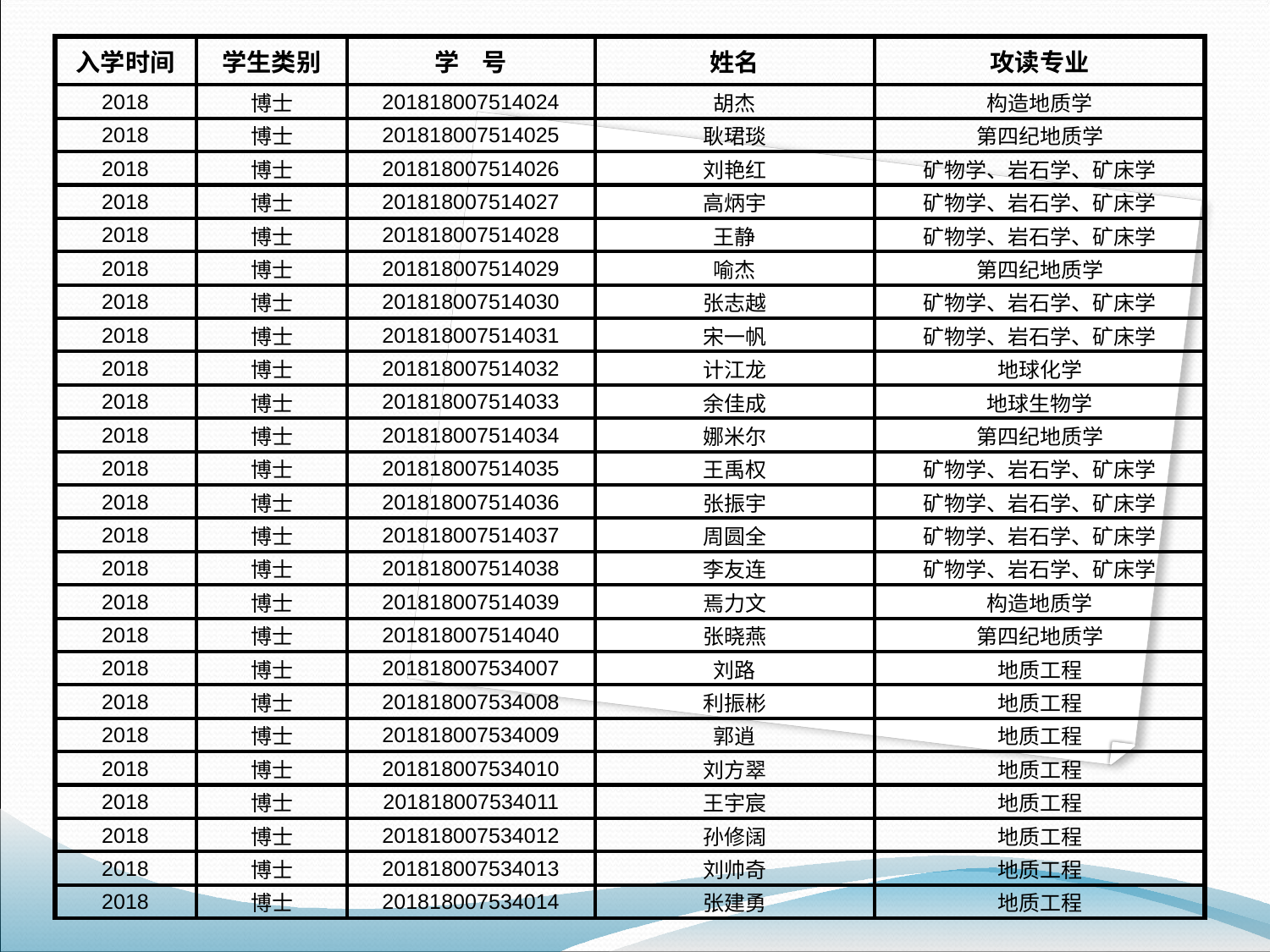

| 入学时间 | 学生类别 | 学 号 | 姓名 | 攻读专业 |
| --- | --- | --- | --- | --- |
| 2018 | 博士 | 201818007514024 | 胡杰 | 构造地质学 |
| 2018 | 博士 | 201818007514025 | 耿珺琰 | 第四纪地质学 |
| 2018 | 博士 | 201818007514026 | 刘艳红 | 矿物学、岩石学、矿床学 |
| 2018 | 博士 | 201818007514027 | 高炳宇 | 矿物学、岩石学、矿床学 |
| 2018 | 博士 | 201818007514028 | 王静 | 矿物学、岩石学、矿床学 |
| 2018 | 博士 | 201818007514029 | 喻杰 | 第四纪地质学 |
| 2018 | 博士 | 201818007514030 | 张志越 | 矿物学、岩石学、矿床学 |
| 2018 | 博士 | 201818007514031 | 宋一帆 | 矿物学、岩石学、矿床学 |
| 2018 | 博士 | 201818007514032 | 计江龙 | 地球化学 |
| 2018 | 博士 | 201818007514033 | 余佳成 | 地球生物学 |
| 2018 | 博士 | 201818007514034 | 娜米尔 | 第四纪地质学 |
| 2018 | 博士 | 201818007514035 | 王禹权 | 矿物学、岩石学、矿床学 |
| 2018 | 博士 | 201818007514036 | 张振宇 | 矿物学、岩石学、矿床学 |
| 2018 | 博士 | 201818007514037 | 周圆全 | 矿物学、岩石学、矿床学 |
| 2018 | 博士 | 201818007514038 | 李友连 | 矿物学、岩石学、矿床学 |
| 2018 | 博士 | 201818007514039 | 焉力文 | 构造地质学 |
| 2018 | 博士 | 201818007514040 | 张晓燕 | 第四纪地质学 |
| 2018 | 博士 | 201818007534007 | 刘路 | 地质工程 |
| 2018 | 博士 | 201818007534008 | 利振彬 | 地质工程 |
| 2018 | 博士 | 201818007534009 | 郭逍 | 地质工程 |
| 2018 | 博士 | 201818007534010 | 刘方翠 | 地质工程 |
| 2018 | 博士 | 201818007534011 | 王宇宸 | 地质工程 |
| 2018 | 博士 | 201818007534012 | 孙修阔 | 地质工程 |
| 2018 | 博士 | 201818007534013 | 刘帅奇 | 地质工程 |
| 2018 | 博士 | 201818007534014 | 张建勇 | 地质工程 |